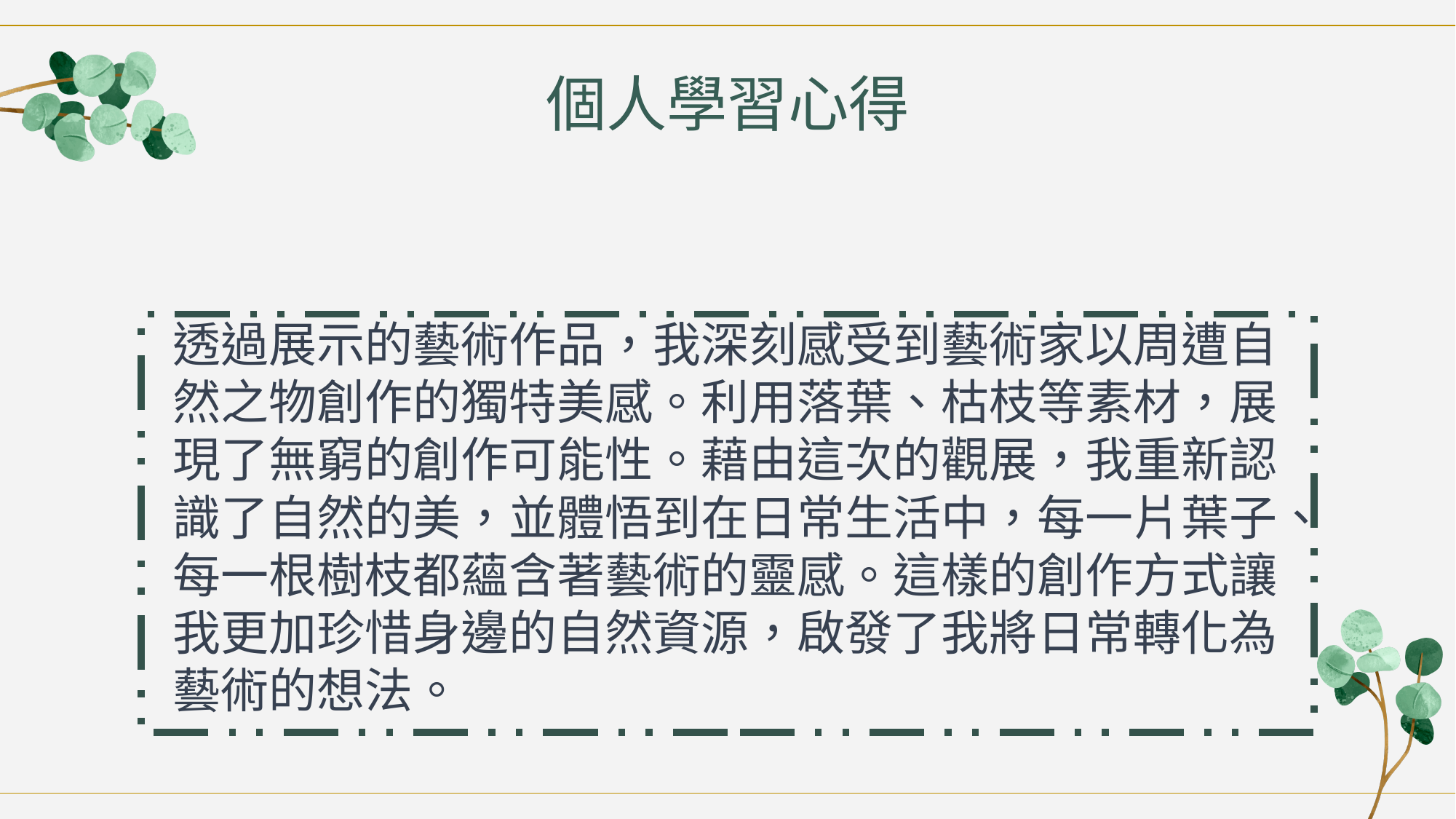

# 個人學習心得
透過展示的藝術作品，我深刻感受到藝術家以周遭自然之物創作的獨特美感。利用落葉、枯枝等素材，展現了無窮的創作可能性。藉由這次的觀展，我重新認識了自然的美，並體悟到在日常生活中，每一片葉子、每一根樹枝都蘊含著藝術的靈感。這樣的創作方式讓我更加珍惜身邊的自然資源，啟發了我將日常轉化為藝術的想法。